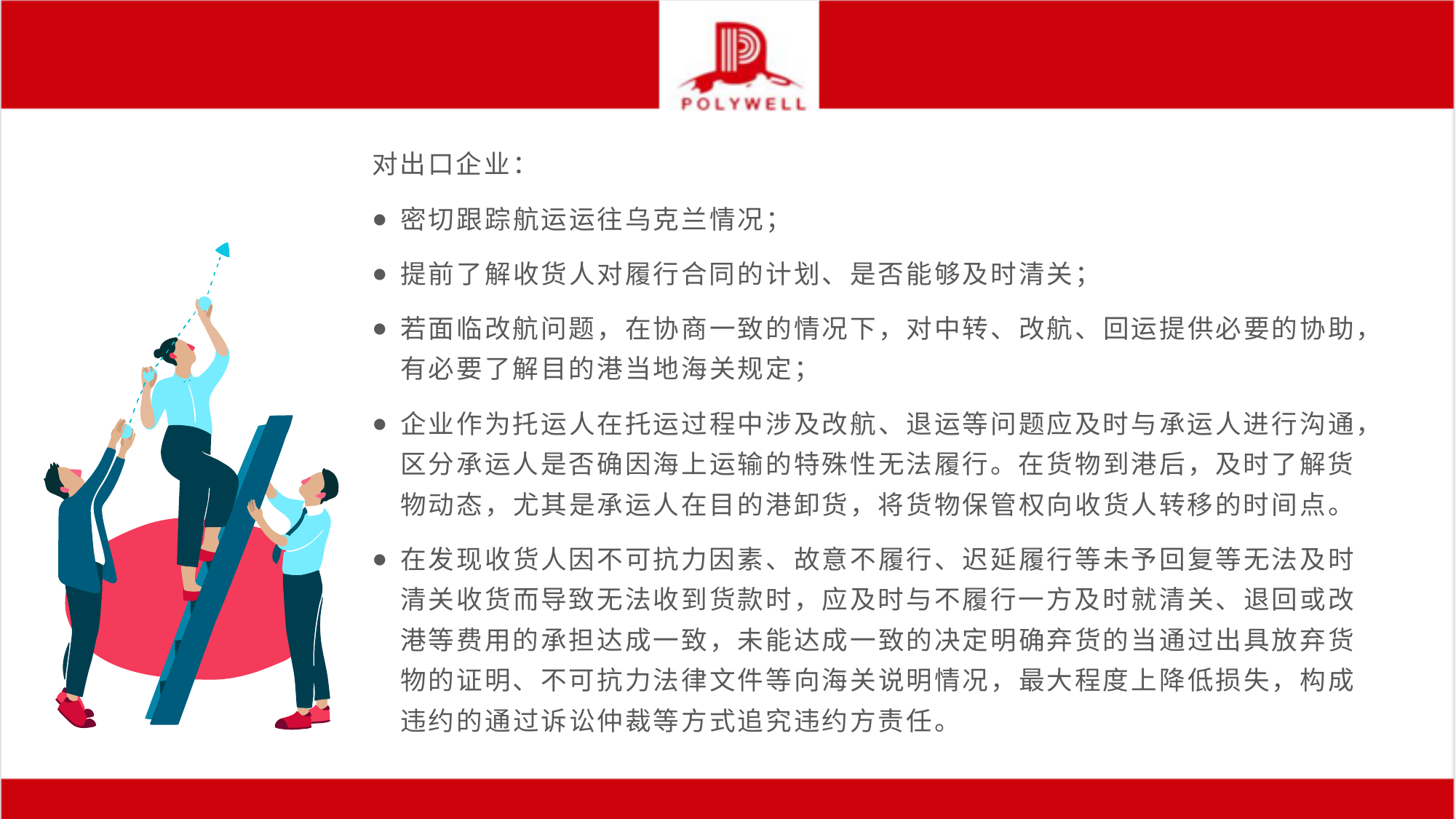

对出口企业：
密切跟踪航运运往乌克兰情况；
提前了解收货人对履行合同的计划、是否能够及时清关；
若面临改航问题，在协商一致的情况下，对中转、改航、回运提供必要的协助，有必要了解目的港当地海关规定；
企业作为托运人在托运过程中涉及改航、退运等问题应及时与承运人进行沟通，区分承运人是否确因海上运输的特殊性无法履行。在货物到港后，及时了解货物动态，尤其是承运人在目的港卸货，将货物保管权向收货人转移的时间点。
在发现收货人因不可抗力因素、故意不履行、迟延履行等未予回复等无法及时清关收货而导致无法收到货款时，应及时与不履行一方及时就清关、退回或改港等费用的承担达成一致，未能达成一致的决定明确弃货的当通过出具放弃货物的证明、不可抗力法律文件等向海关说明情况，最大程度上降低损失，构成违约的通过诉讼仲裁等方式追究违约方责任。